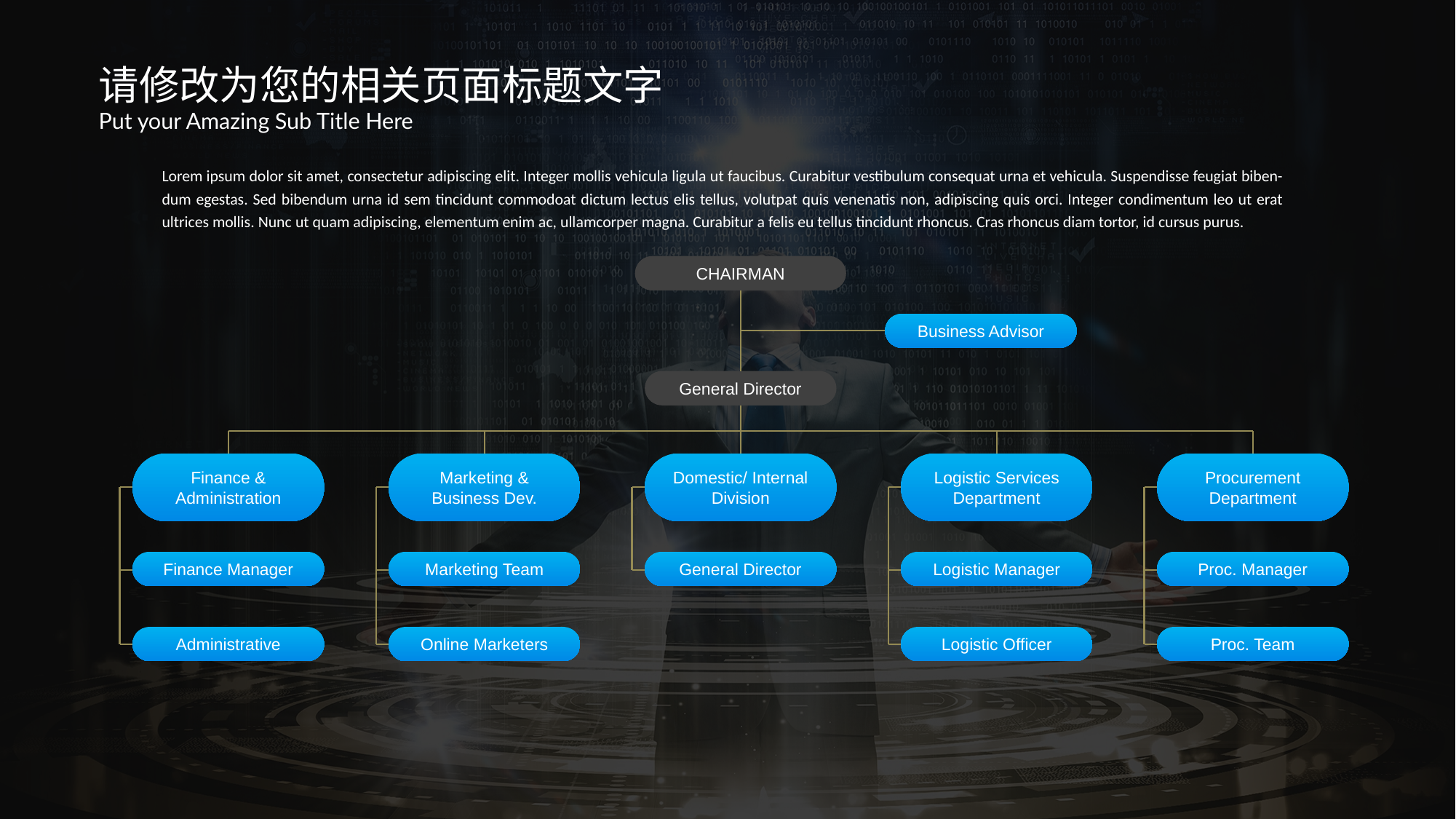

请修改为您的相关页面标题文字
Put your Amazing Sub Title Here
Lorem ipsum dolor sit amet, consectetur adipiscing elit. Integer mollis vehicula ligula ut faucibus. Curabitur vestibulum consequat urna et vehicula. Suspendisse feugiat biben- dum egestas. Sed bibendum urna id sem tincidunt commodoat dictum lectus elis tellus, volutpat quis venenatis non, adipiscing quis orci. Integer condimentum leo ut erat ultrices mollis. Nunc ut quam adipiscing, elementum enim ac, ullamcorper magna. Curabitur a felis eu tellus tincidunt rhoncus. Cras rhoncus diam tortor, id cursus purus.
CHAIRMAN
Business Advisor
General Director
Finance &
Administration
Marketing &
Business Dev.
Domestic/ Internal
Division
Logistic Services
Department
Procurement
Department
Finance Manager
Marketing Team
General Director
Logistic Manager
Proc. Manager
Administrative
Online Marketers
Logistic Officer
Proc. Team